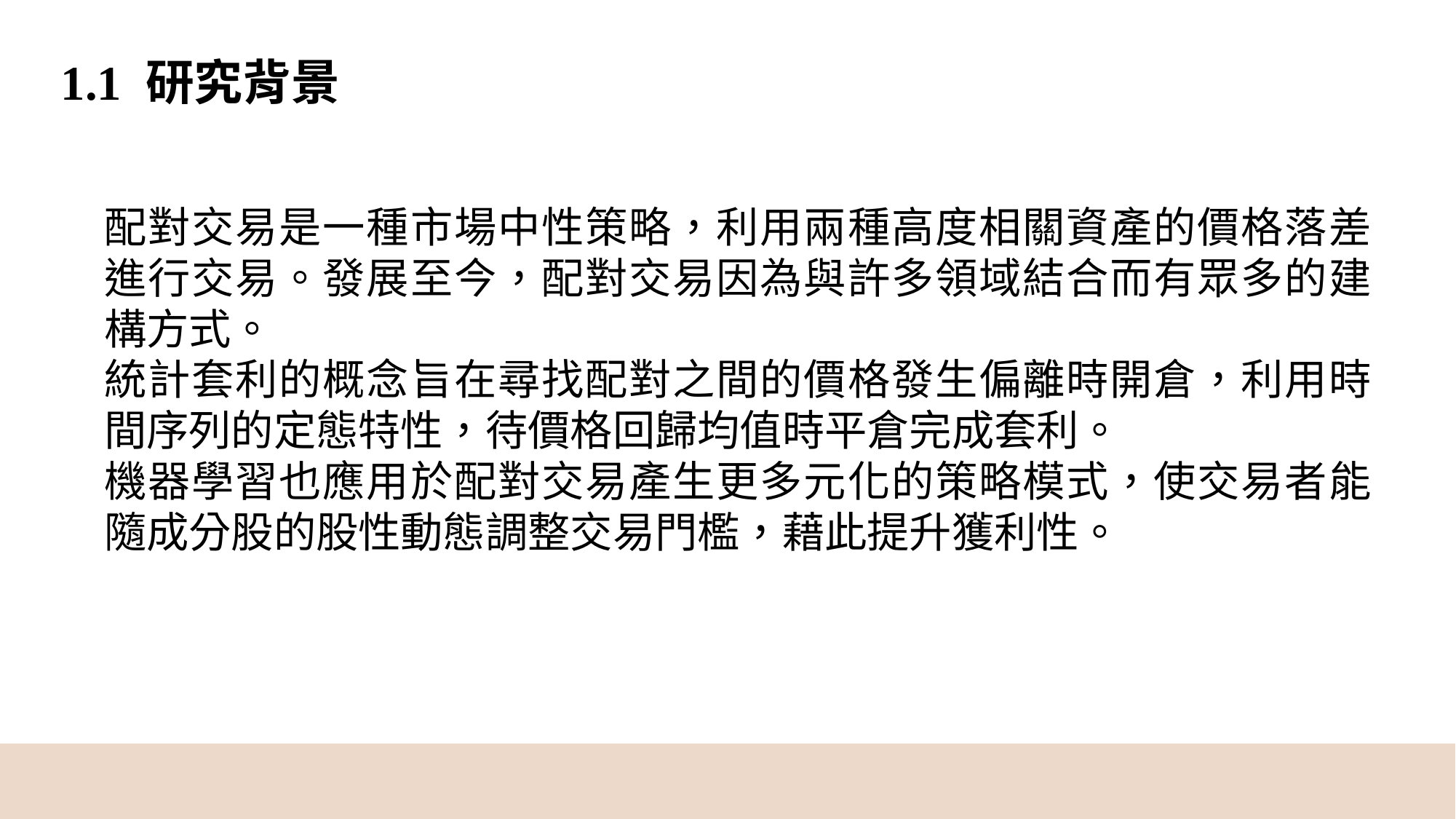

1.1 研究背景
配對交易是一種市場中性策略，利用兩種高度相關資產的價格落差進行交易。發展至今，配對交易因為與許多領域結合而有眾多的建構方式。
統計套利的概念旨在尋找配對之間的價格發生偏離時開倉，利用時間序列的定態特性，待價格回歸均值時平倉完成套利。
機器學習也應用於配對交易產生更多元化的策略模式，使交易者能隨成分股的股性動態調整交易門檻，藉此提升獲利性。